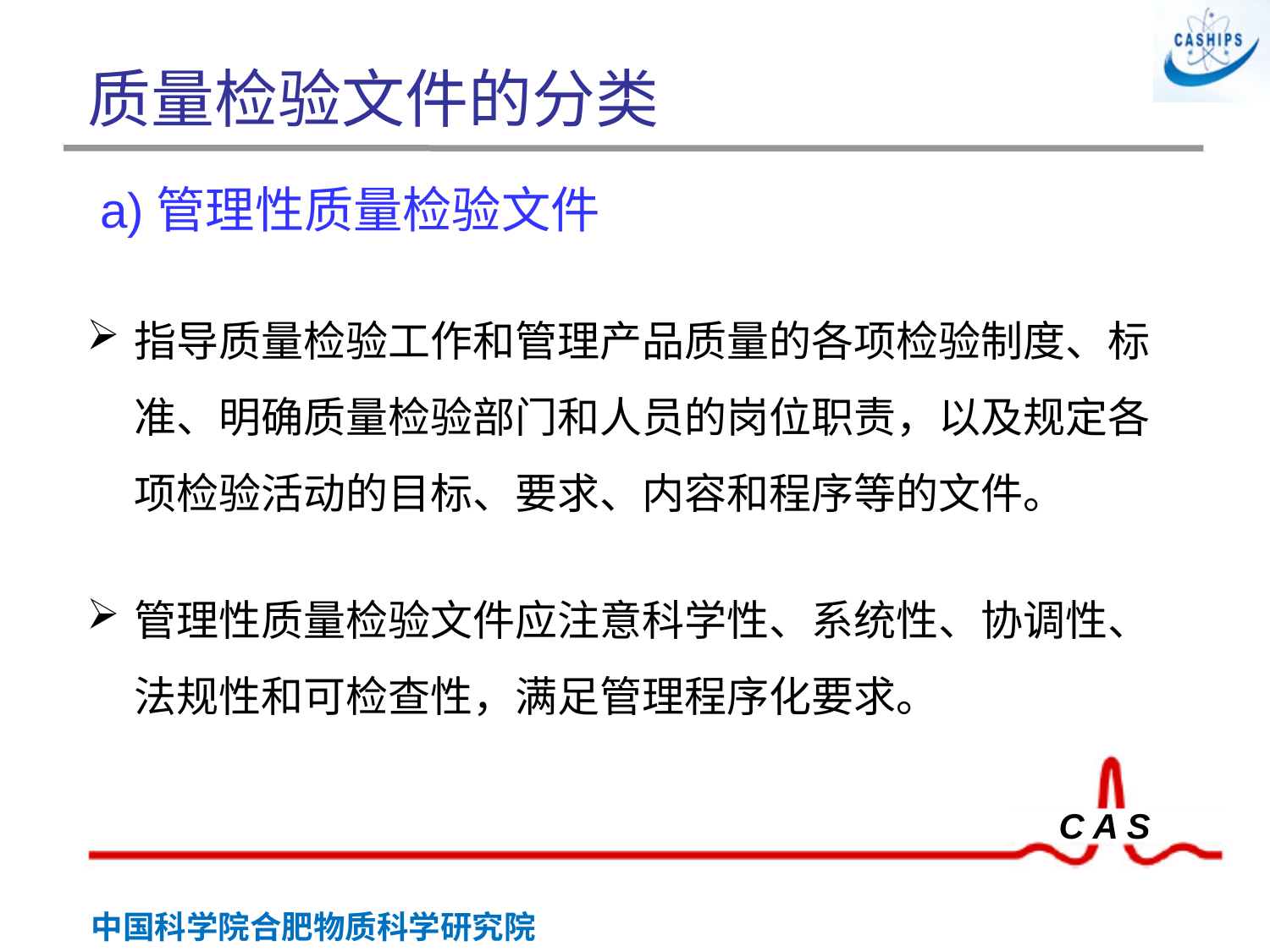

质量检验文件的分类
 a)管理性质量检验文件

指导质量检验工作和管理产品质量的各项检验制度、标准、明确质量检验部门和人员的岗位职责，以及规定各项检验活动的目标、要求、内容和程序等的文件。

管理性质量检验文件应注意科学性、系统性、协调性、法规性和可检查性，满足管理程序化要求。